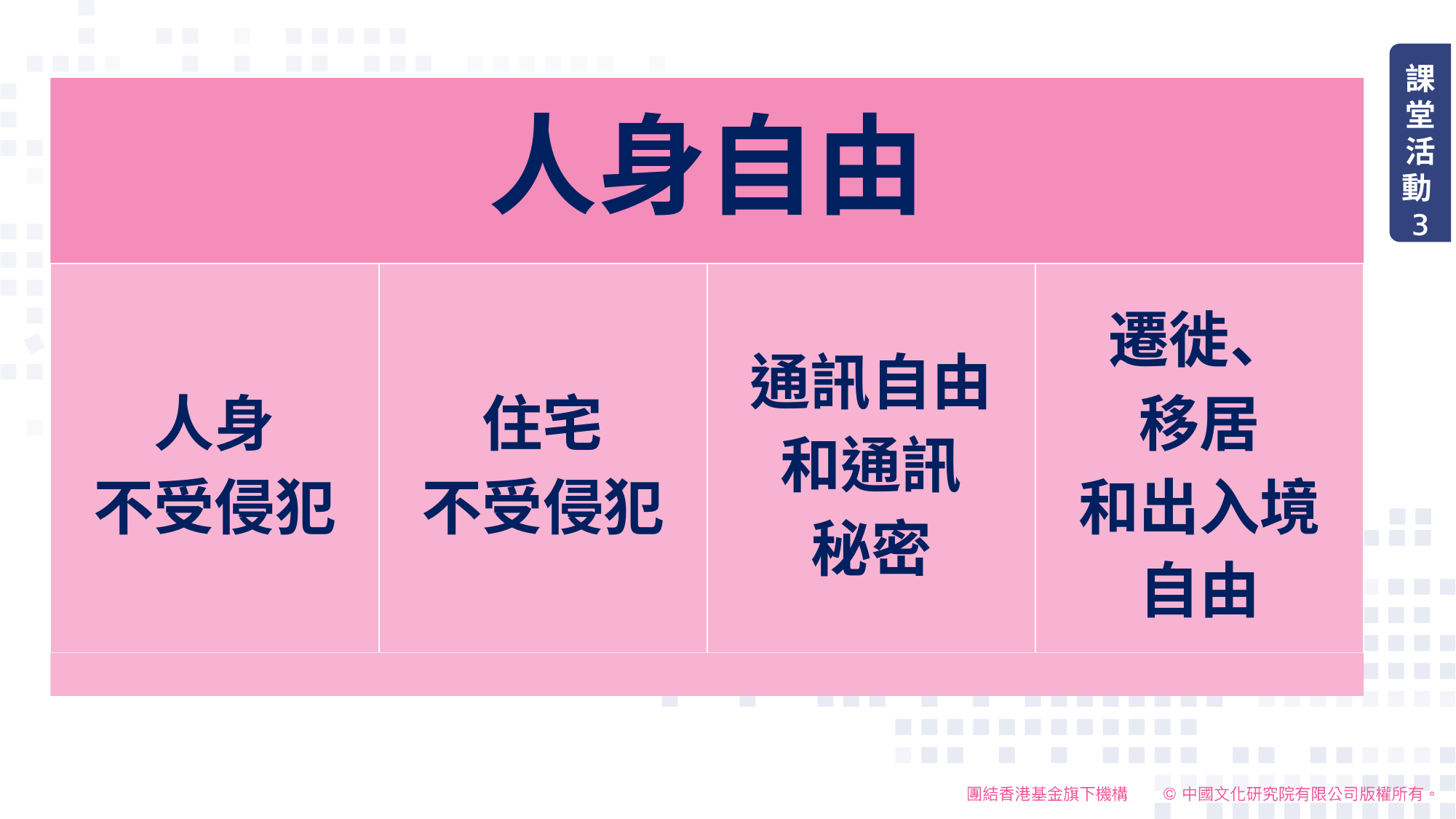

課堂活動3

人身自由
人身
不受侵犯
住宅
不受侵犯
通訊自由和通訊
秘密
遷徙、
移居
和出入境自由